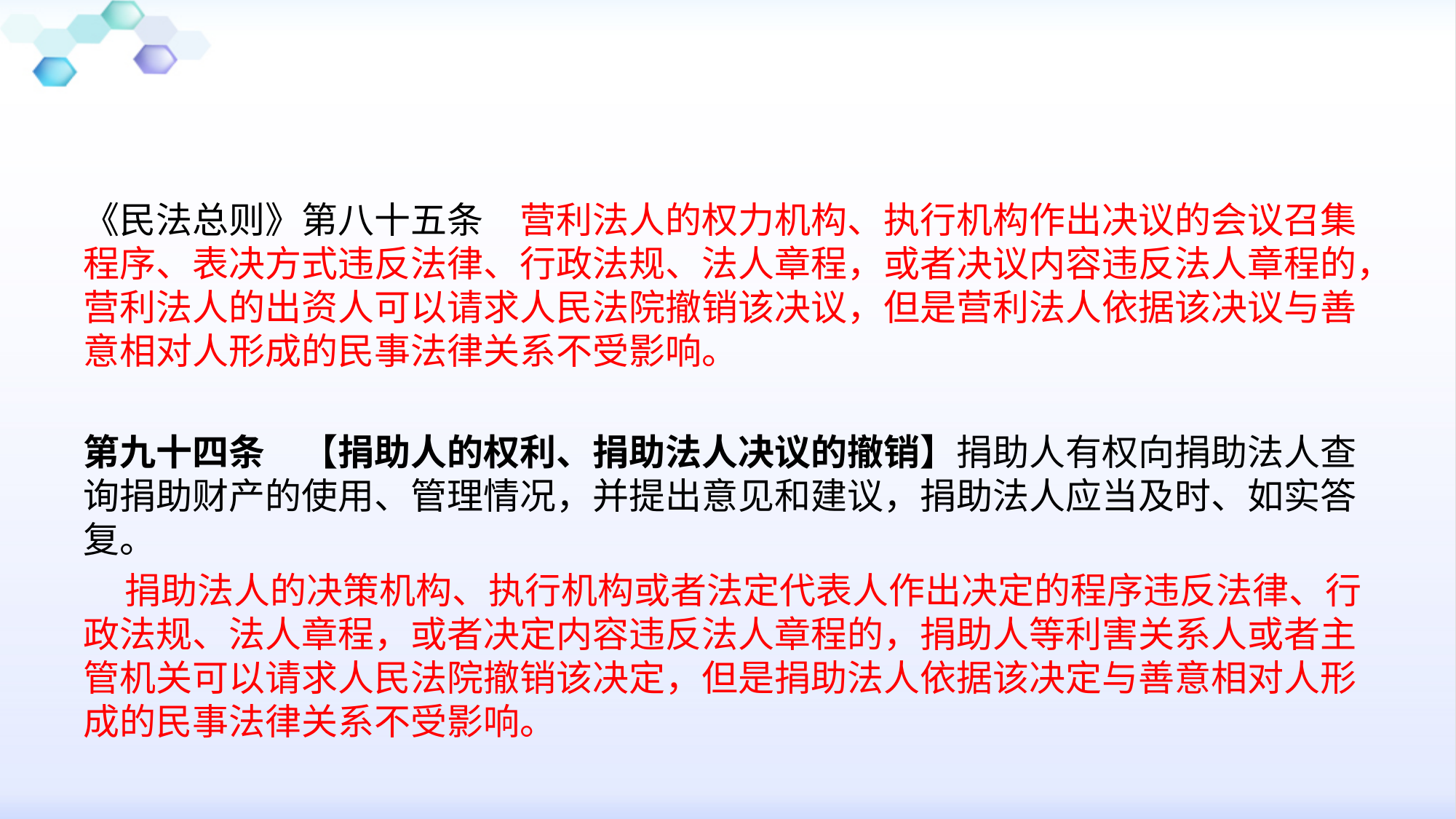

《民法总则》第八十五条　营利法人的权力机构、执行机构作出决议的会议召集程序、表决方式违反法律、行政法规、法人章程，或者决议内容违反法人章程的，营利法人的出资人可以请求人民法院撤销该决议，但是营利法人依据该决议与善意相对人形成的民事法律关系不受影响。

第九十四条　【捐助人的权利、捐助法人决议的撤销】捐助人有权向捐助法人查询捐助财产的使用、管理情况，并提出意见和建议，捐助法人应当及时、如实答复。
    捐助法人的决策机构、执行机构或者法定代表人作出决定的程序违反法律、行政法规、法人章程，或者决定内容违反法人章程的，捐助人等利害关系人或者主管机关可以请求人民法院撤销该决定，但是捐助法人依据该决定与善意相对人形成的民事法律关系不受影响。